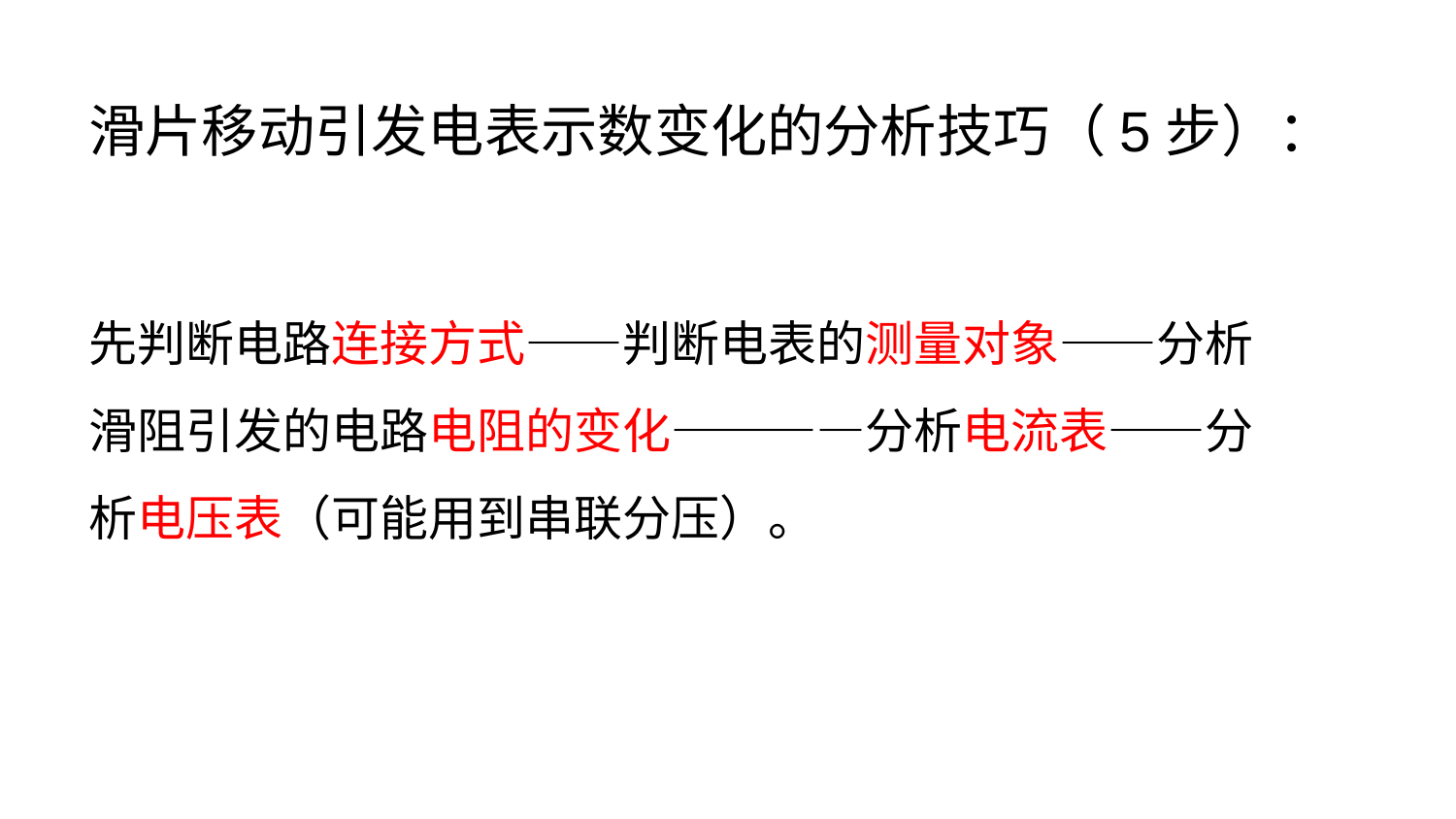

滑片移动引发电表示数变化的分析技巧（5步）：

先判断电路连接方式——判断电表的测量对象——分析滑阻引发的电路电阻的变化————分析电流表——分析电压表（可能用到串联分压）。